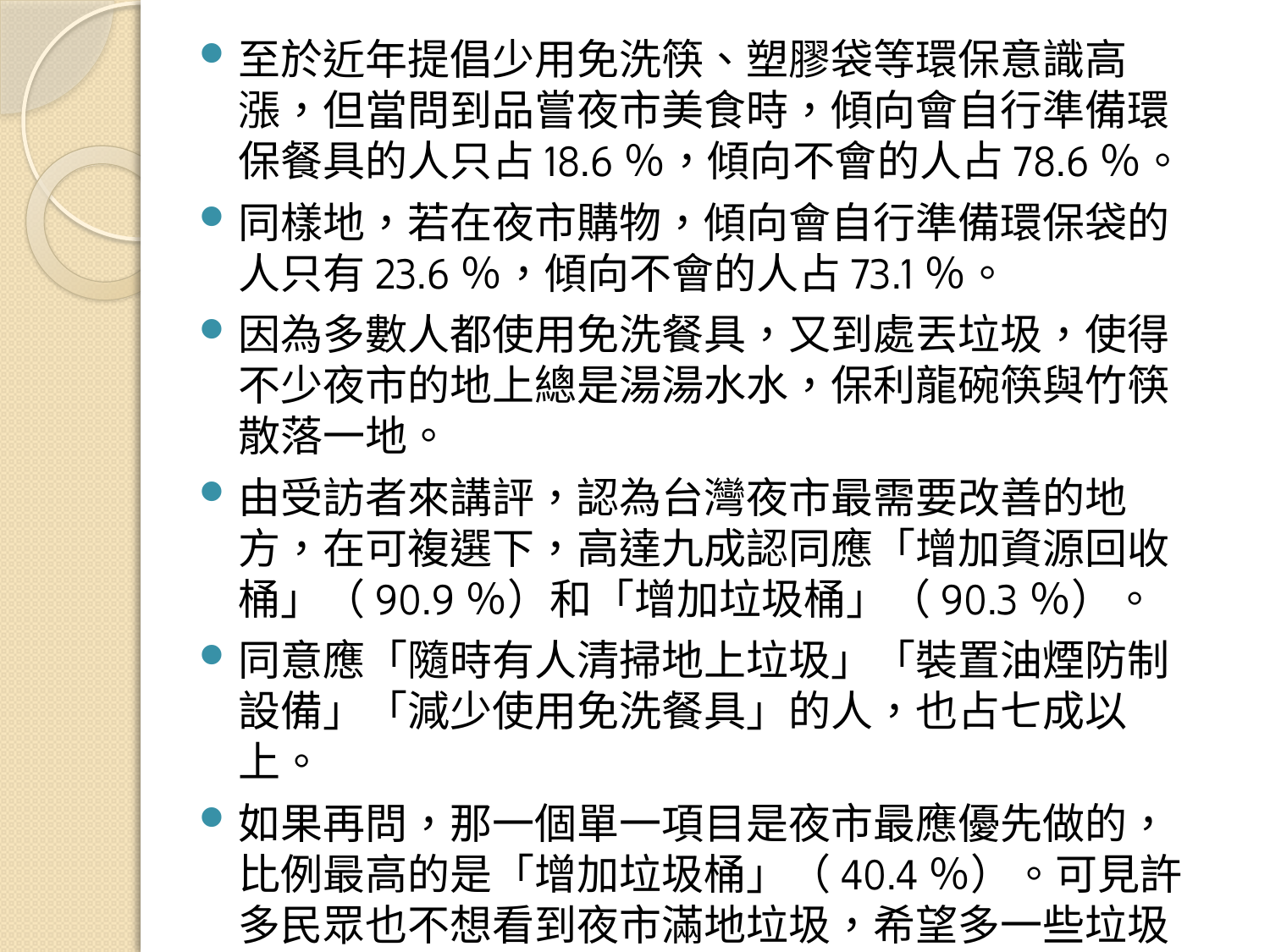

至於近年提倡少用免洗筷、塑膠袋等環保意識高漲，但當問到品嘗夜市美食時，傾向會自行準備環保餐具的人只占18.6％，傾向不會的人占78.6％。
同樣地，若在夜市購物，傾向會自行準備環保袋的人只有23.6％，傾向不會的人占73.1％。
因為多數人都使用免洗餐具，又到處丟垃圾，使得不少夜市的地上總是湯湯水水，保利龍碗筷與竹筷散落一地。
由受訪者來講評，認為台灣夜市最需要改善的地方，在可複選下，高達九成認同應「增加資源回收桶」（90.9％）和「增加垃圾桶」（90.3％）。
同意應「隨時有人清掃地上垃圾」「裝置油煙防制設備」「減少使用免洗餐具」的人，也占七成以上。
如果再問，那一個單一項目是夜市最應優先做的，比例最高的是「增加垃圾桶」（40.4％）。可見許多民眾也不想看到夜市滿地垃圾，希望多一些垃圾桶來改善。